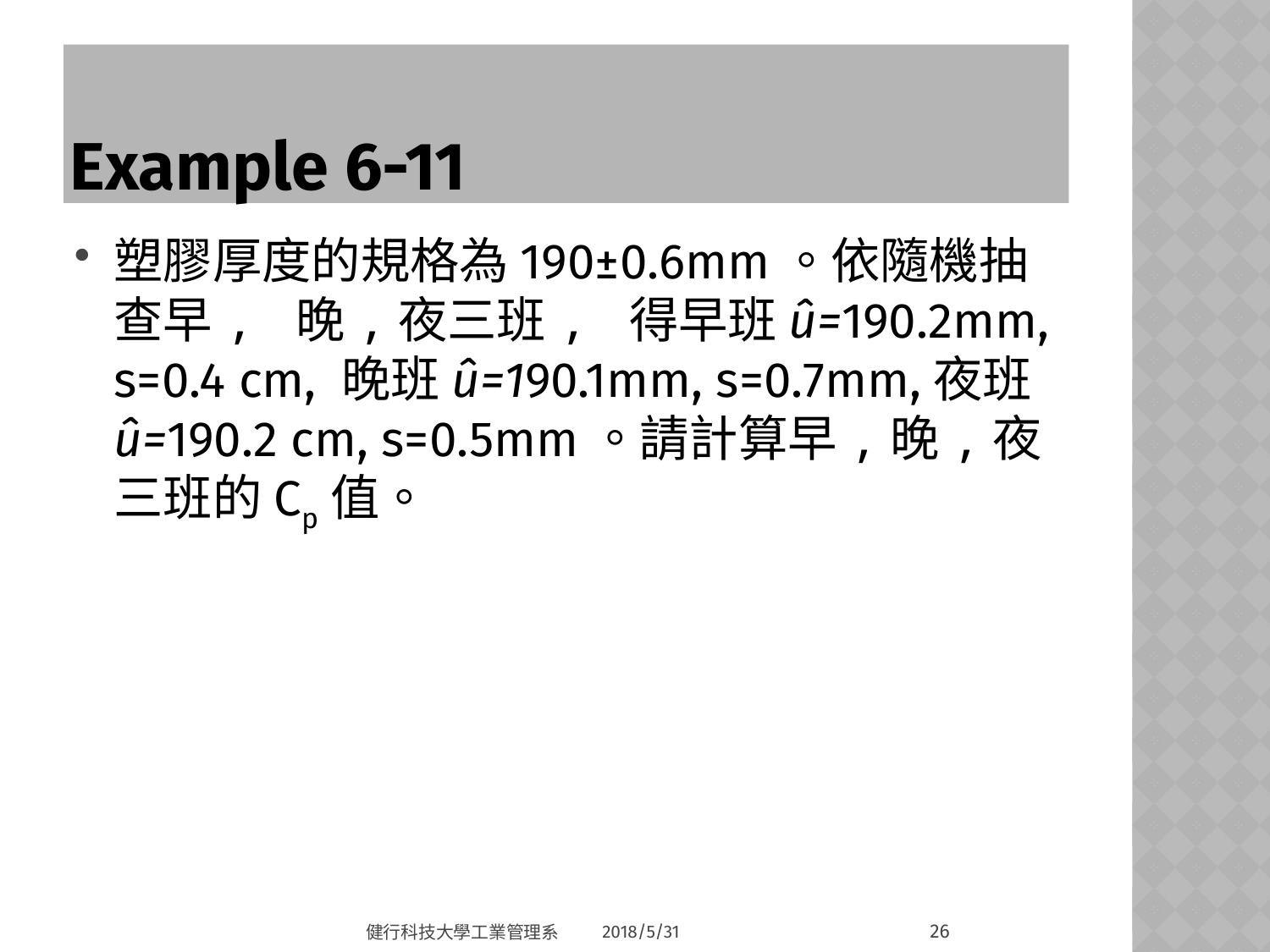

# Example 6-11
塑膠厚度的規格為190±0.6mm。依隨機抽查早, 晚,夜三班, 得早班û=190.2mm, s=0.4 cm, 晚班û=190.1mm, s=0.7mm,夜班û=190.2 cm, s=0.5mm。請計算早,晚,夜三班的Cp值。

26
健行科技大學工業管理系
2018/5/31